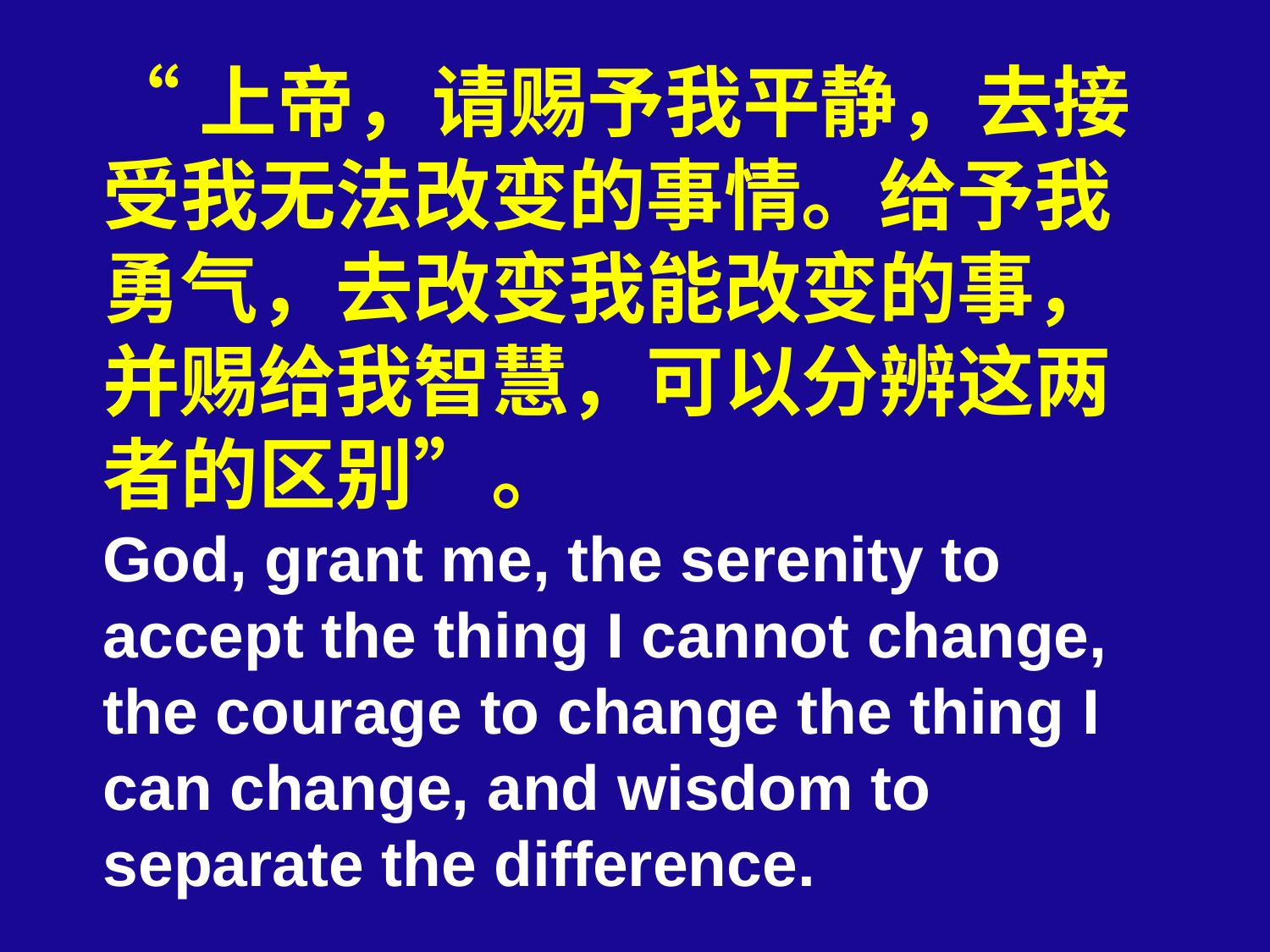

# “上帝，请赐予我平静，去接受我无法改变的事情。给予我勇气，去改变我能改变的事，并赐给我智慧，可以分辨这两者的区别”。 God, grant me, the serenity to accept the thing I cannot change, the courage to change the thing I can change, and wisdom to separate the difference.